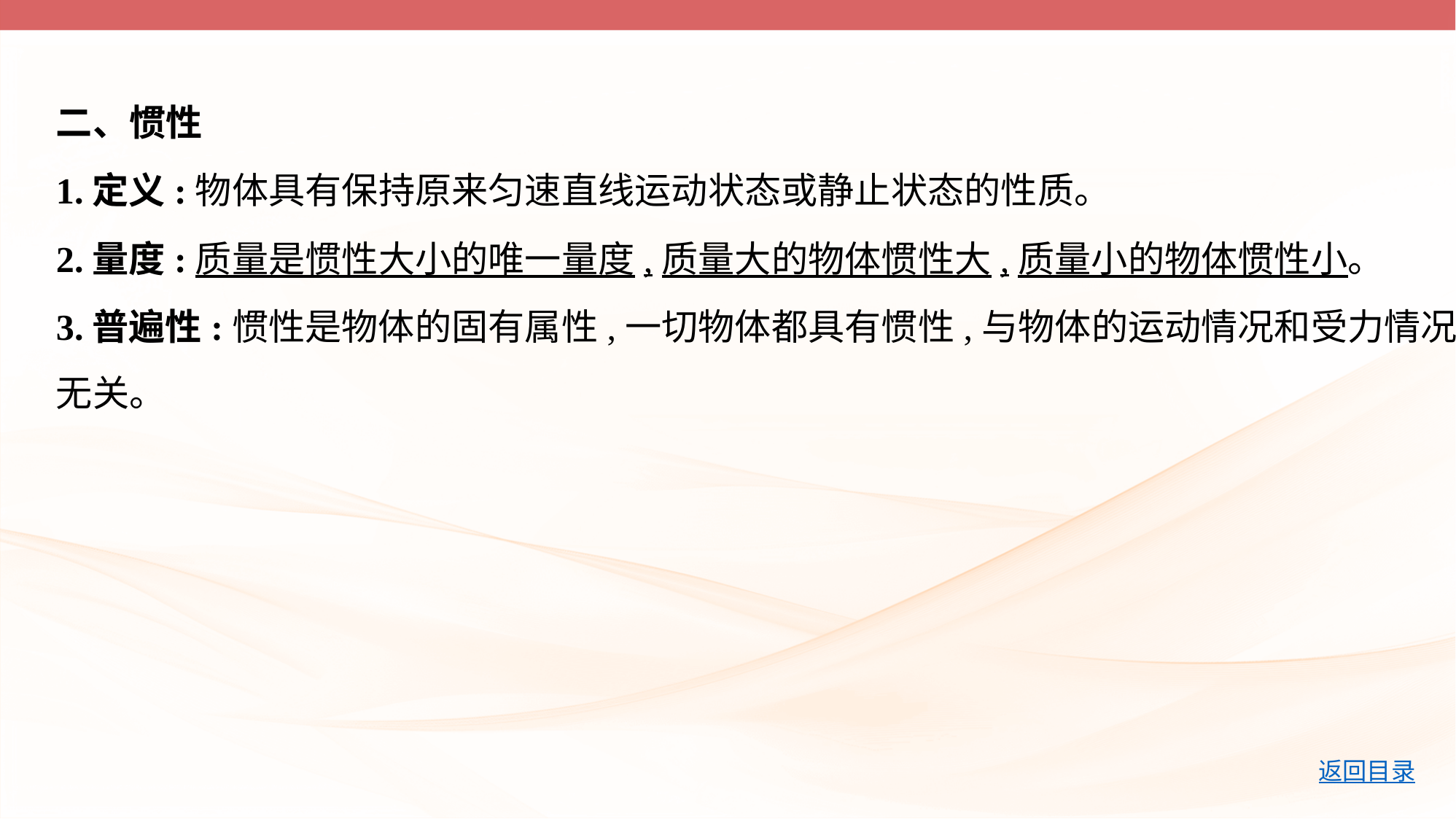

二、惯性
1.定义:物体具有保持原来匀速直线运动状态或静止状态的性质。
2.量度:质量是惯性大小的唯一量度,质量大的物体惯性大,质量小的物体惯性小。
3.普遍性:惯性是物体的固有属性,一切物体都具有惯性,与物体的运动情况和受力情况
无关。